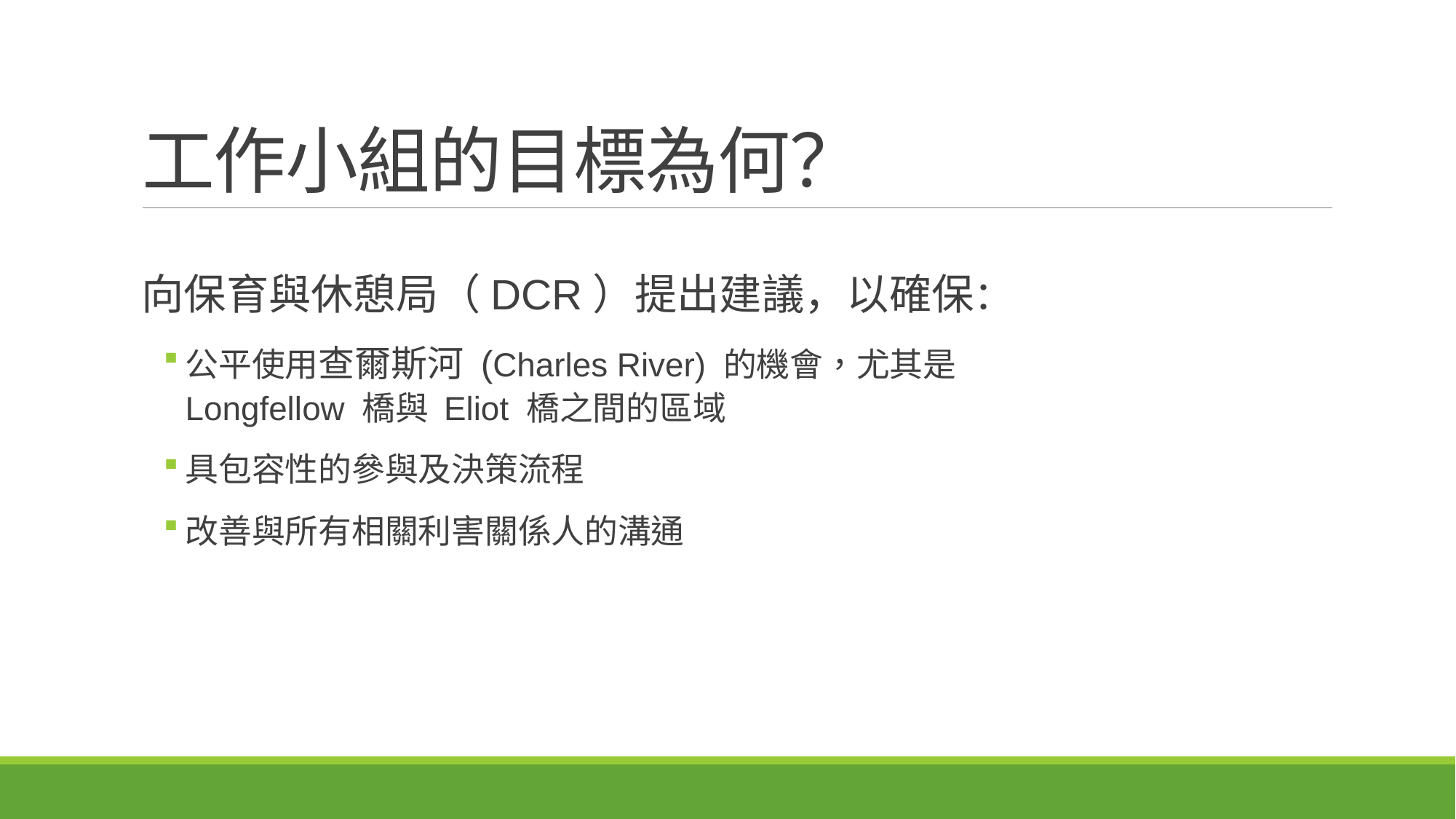

# 工作小組的目標為何？
向保育與休憩局（DCR）提出建議，以確保：
公平使用查爾斯河 (Charles River) 的機會，尤其是
Longfellow 橋與 Eliot 橋之間的區域
具包容性的參與及決策流程
改善與所有相關利害關係人的溝通